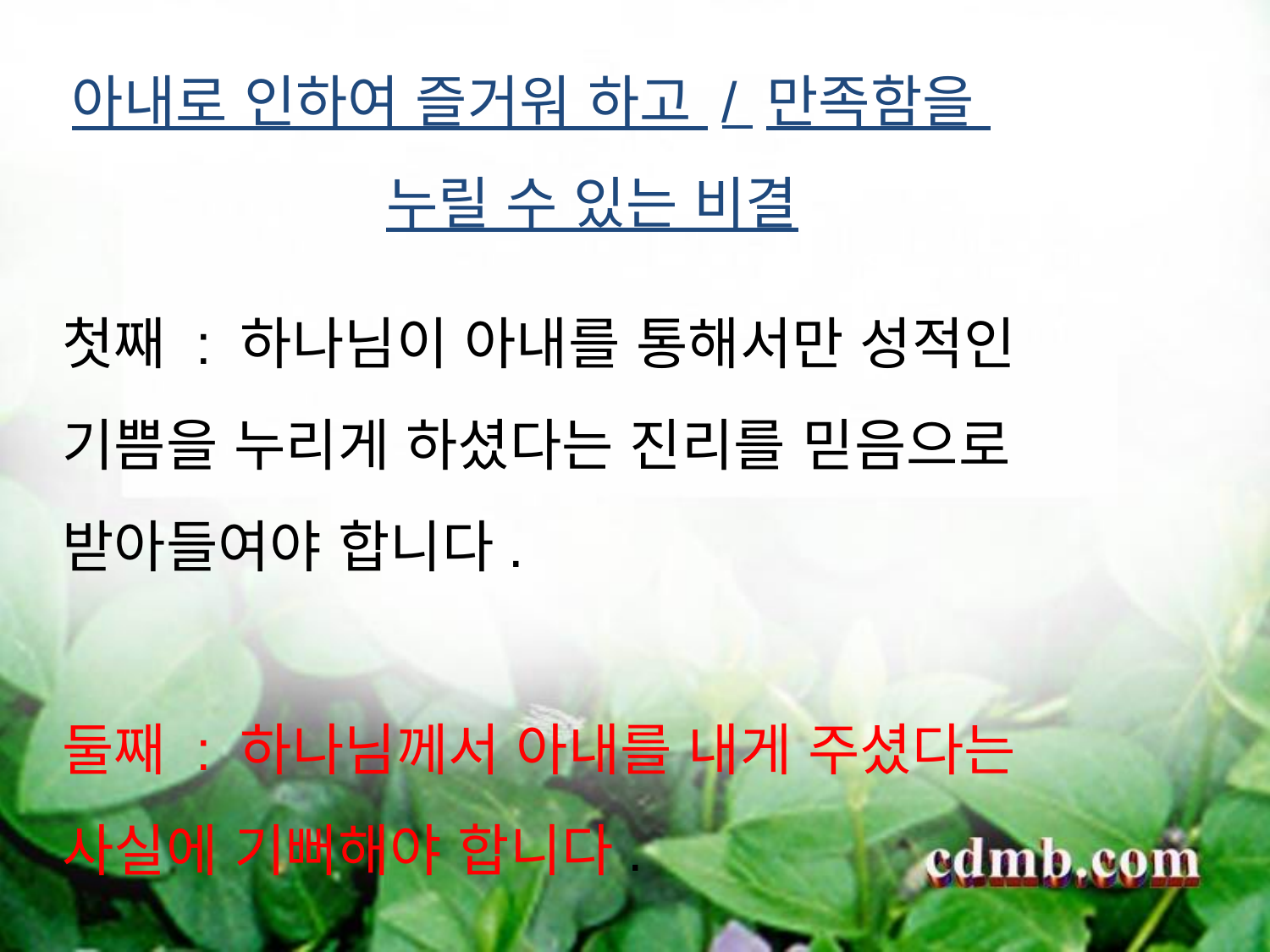

아내로 인하여 즐거워 하고 / 만족함을
누릴 수 있는 비결
첫째 : 하나님이 아내를 통해서만 성적인 기쁨을 누리게 하셨다는 진리를 믿음으로 받아들여야 합니다.

둘째 : 하나님께서 아내를 내게 주셨다는 사실에 기뻐해야 합니다.